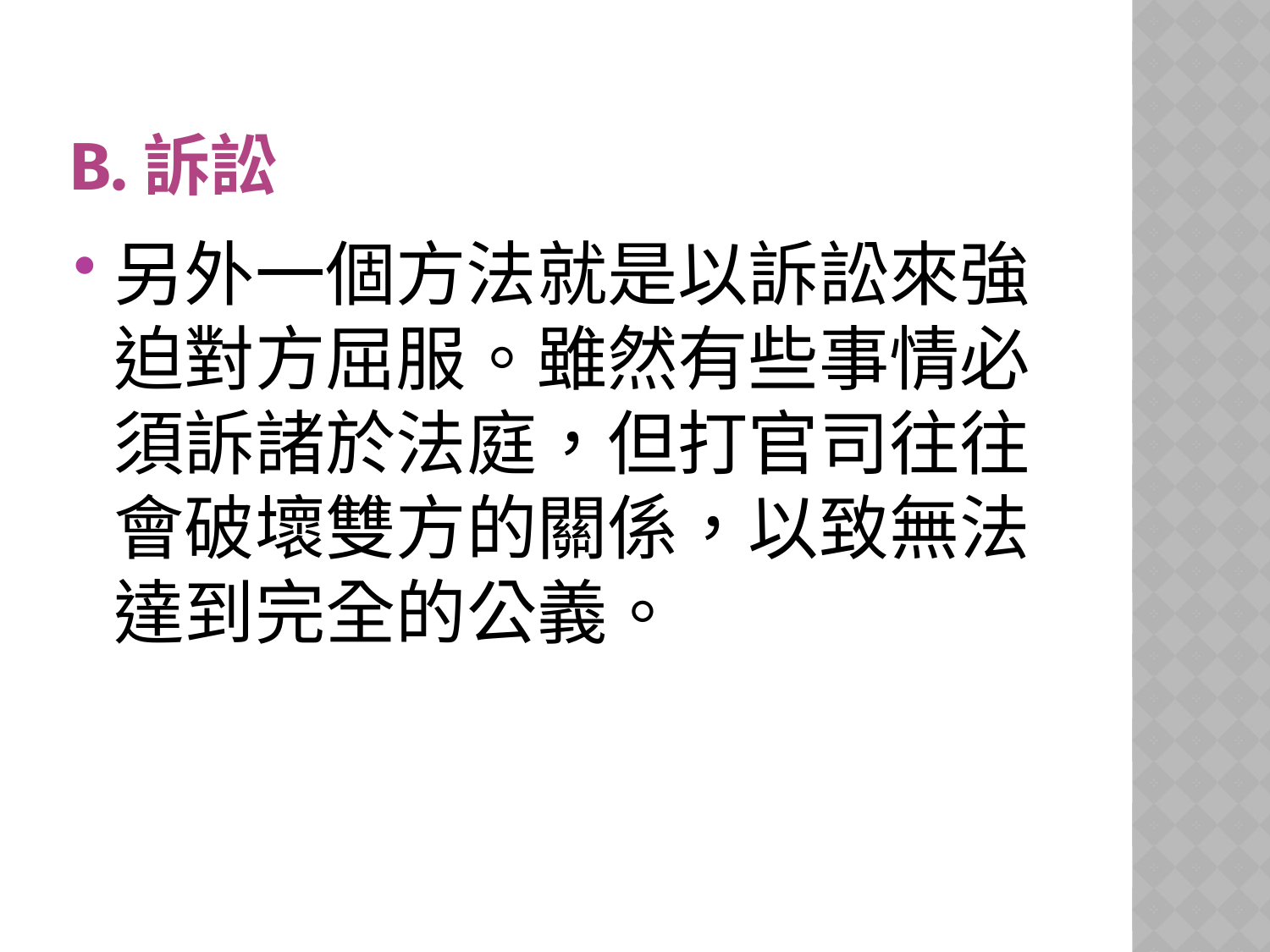

# b.訴訟
另外一個方法就是以訴訟來強迫對方屈服。雖然有些事情必須訴諸於法庭，但打官司往往會破壞雙方的關係，以致無法達到完全的公義。